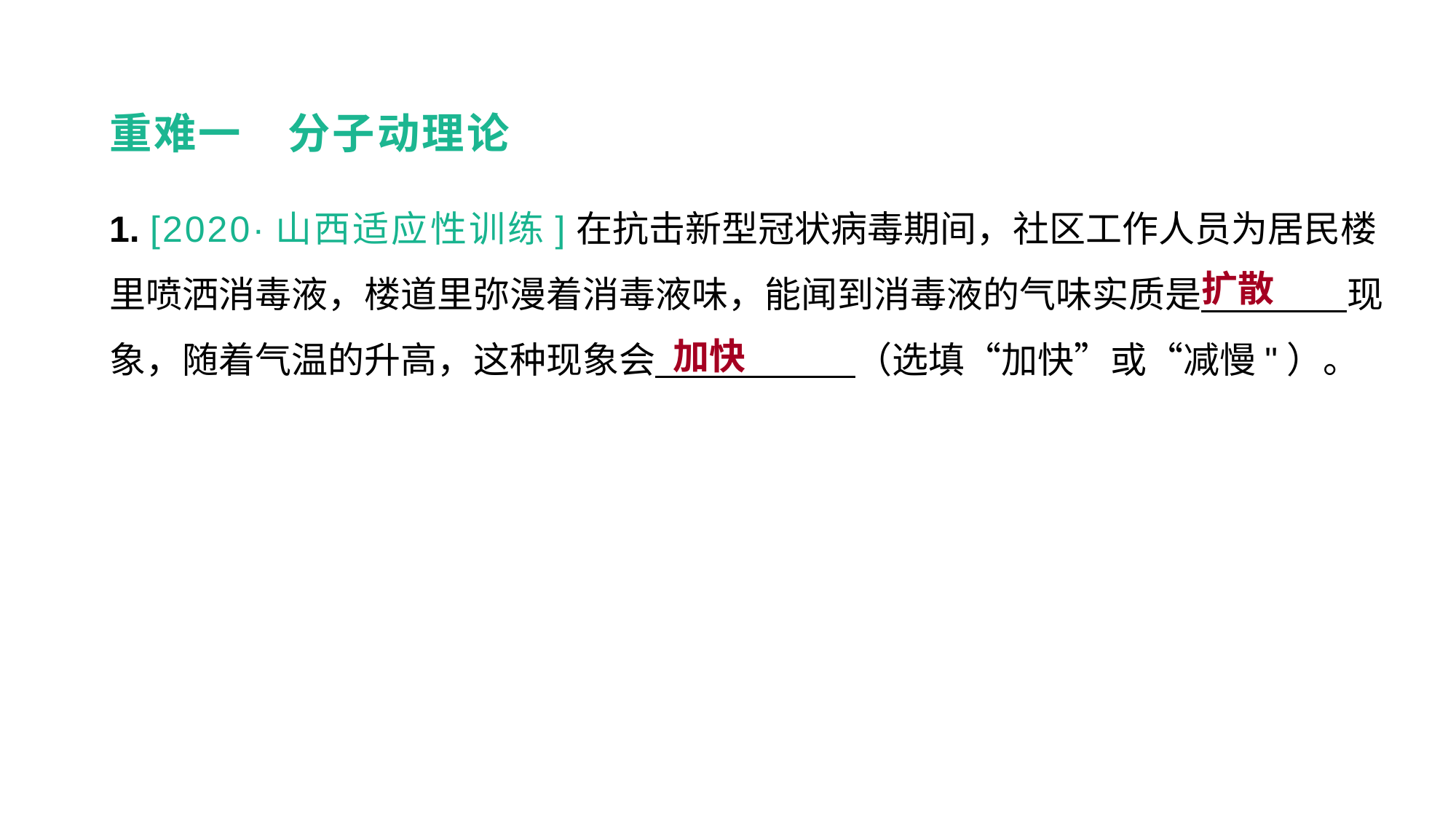

重难一　分子动理论
1. [2020·山西适应性训练]在抗击新型冠状病毒期间，社区工作人员为居民楼里喷洒消毒液，楼道里弥漫着消毒液味，能闻到消毒液的气味实质是　　　　现象，随着气温的升高，这种现象会　                    （选填“加快”或“减慢"）。
重难突破 能力提升
扩散
加快